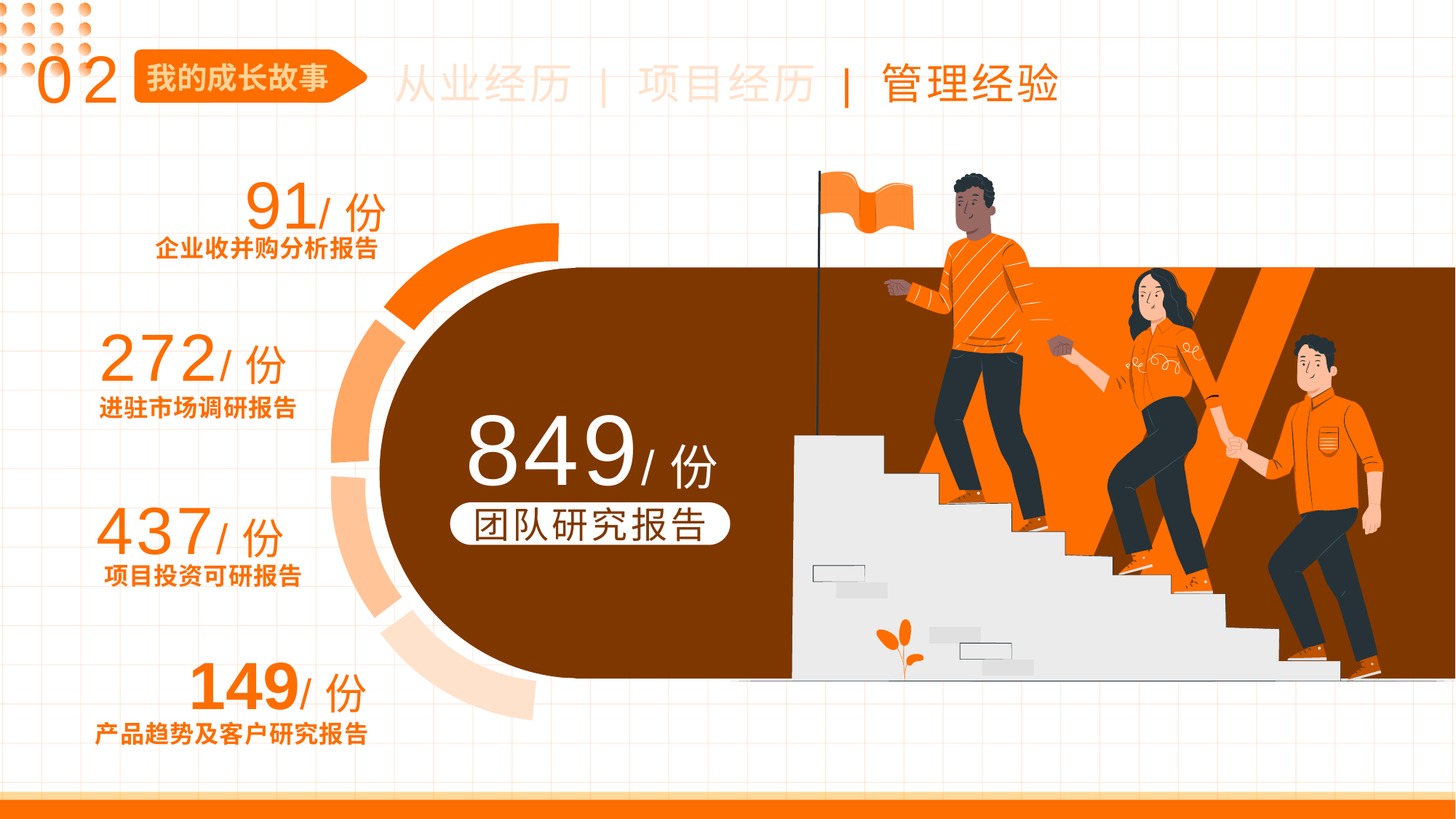

02
从业经历 | 项目经历 | 管理经验
我的成长故事
91/份

企业收并购分析报告

272/份
进驻市场调研报告
849/份
437/份
团队研究报告
项目投资可研报告
149/份

产品趋势及客户研究报告